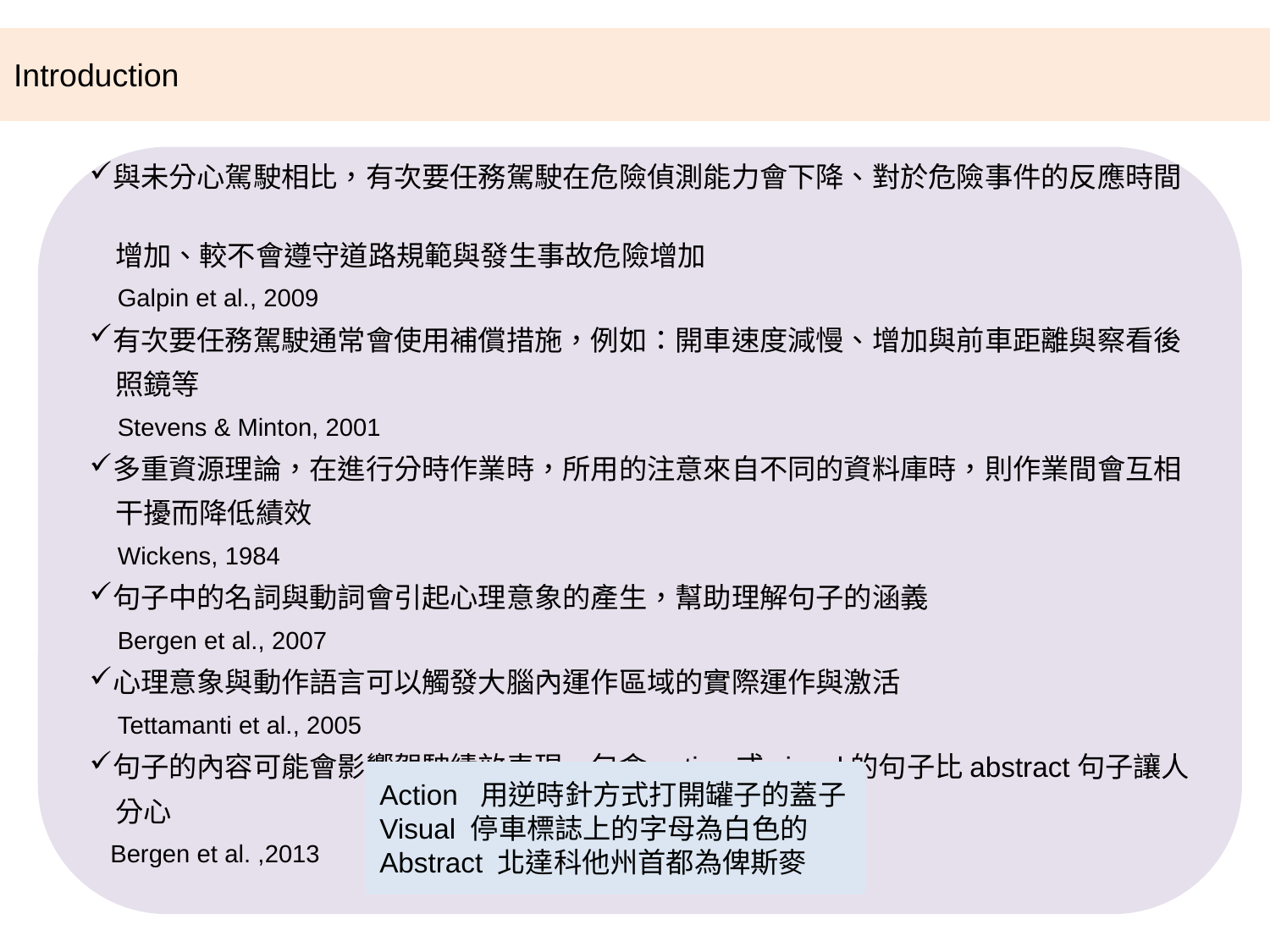

Introduction
與未分心駕駛相比，有次要任務駕駛在危險偵測能力會下降、對於危險事件的反應時間
   增加、較不會遵守道路規範與發生事故危險增加
    Galpin et al., 2009
有次要任務駕駛通常會使用補償措施，例如：開車速度減慢、增加與前車距離與察看後
   照鏡等
    Stevens & Minton, 2001
多重資源理論，在進行分時作業時，所用的注意來自不同的資料庫時，則作業間會互相
   干擾而降低績效
    Wickens, 1984
句子中的名詞與動詞會引起心理意象的產生，幫助理解句子的涵義
    Bergen et al., 2007
心理意象與動作語言可以觸發大腦內運作區域的實際運作與激活
    Tettamanti et al., 2005
句子的內容可能會影響駕駛績效表現，包含action或visual的句子比abstract句子讓人
   分心
   Bergen et al. ,2013

Action  用逆時針方式打開罐子的蓋子
Visual 停車標誌上的字母為白色的
Abstract 北達科他州首都為俾斯麥